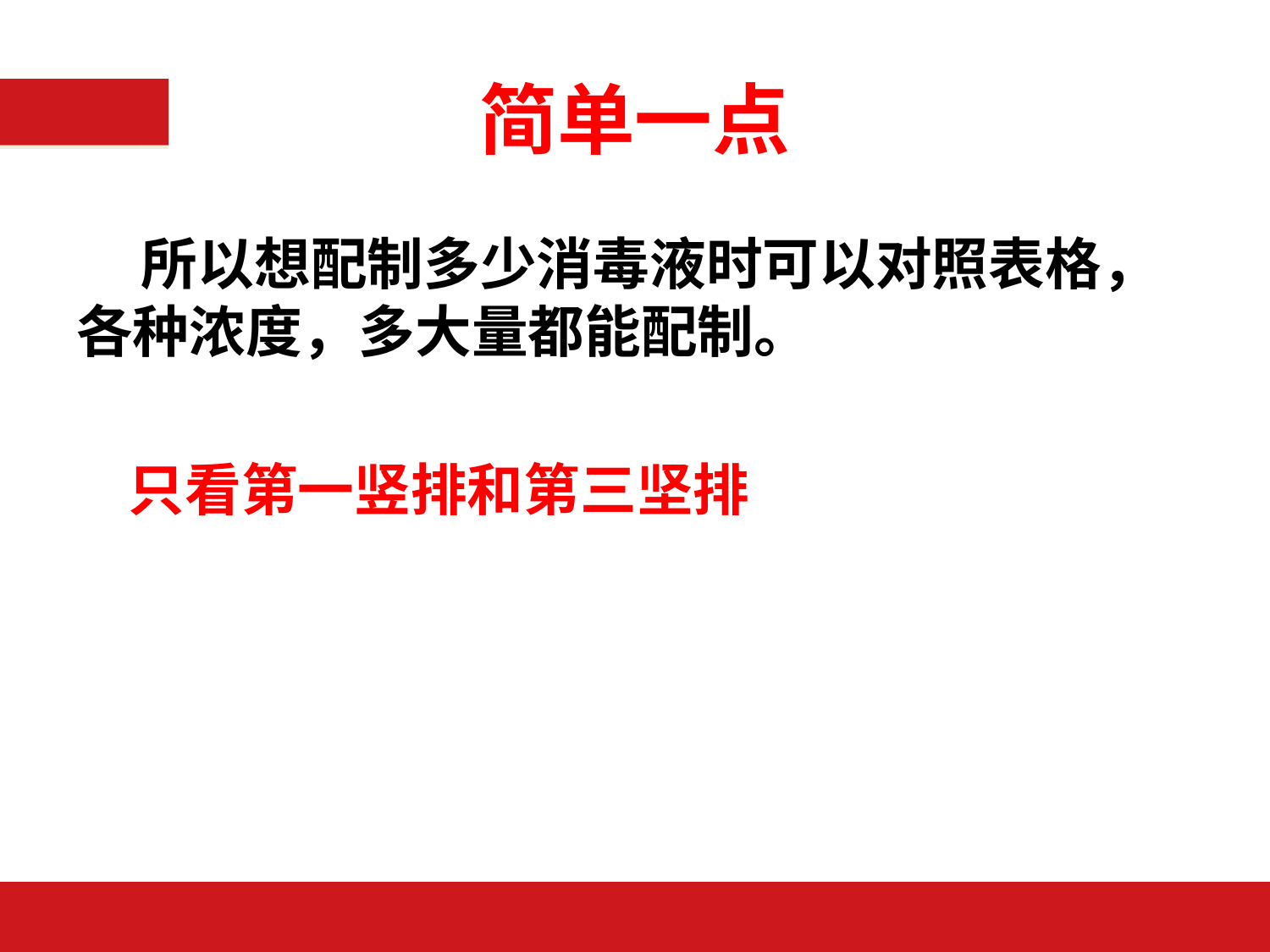

# 简单一点
    所以想配制多少消毒液时可以对照表格，各种浓度，多大量都能配制。

   只看第一竖排和第三坚排